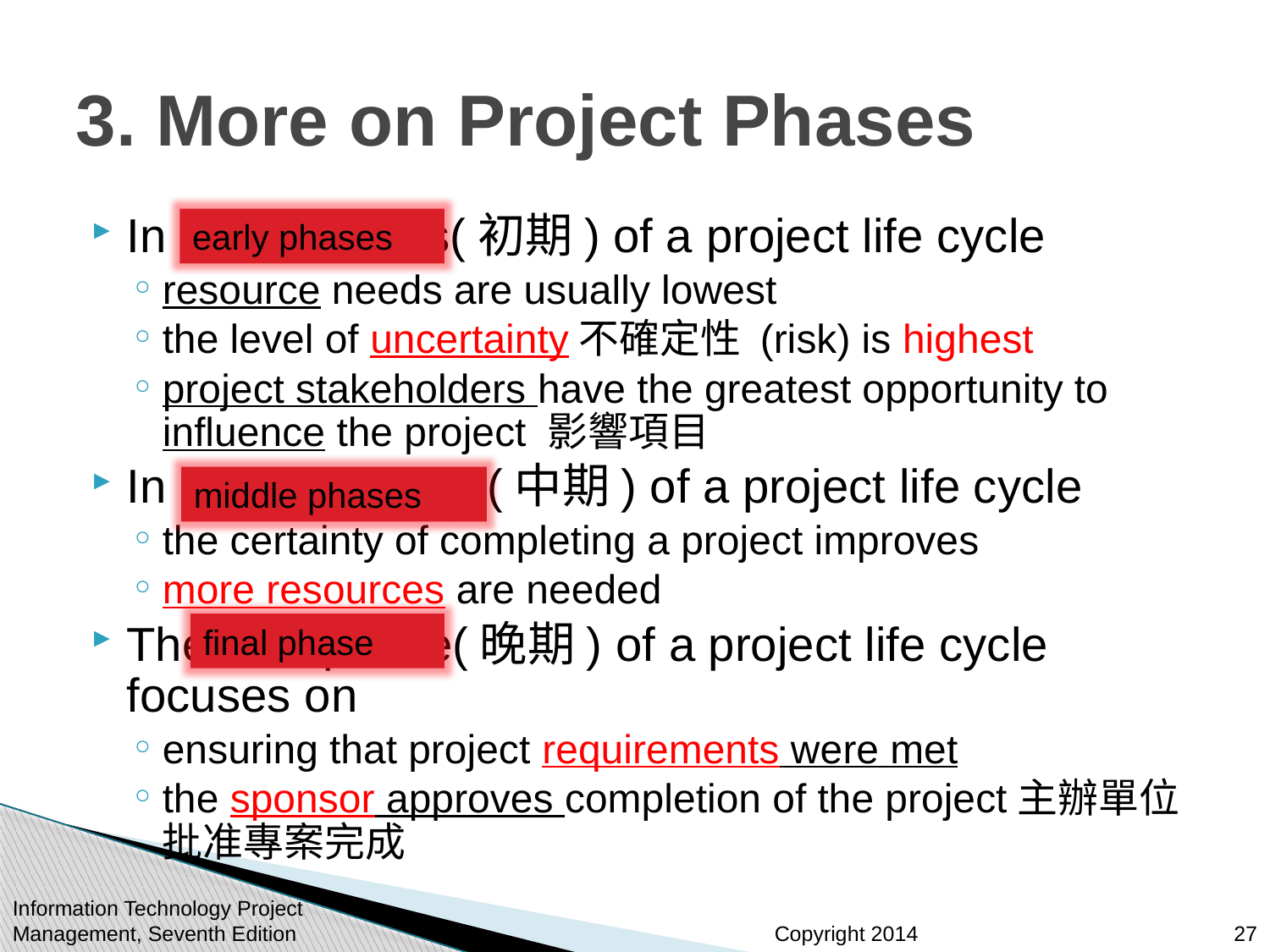

# 3. More on Project Phases
In early phases(初期) of a project life cycle
resource needs are usually lowest
the level of uncertainty不確定性 (risk) is highest
project stakeholders have the greatest opportunity to influence the project 影響項目
In middle phases(中期) of a project life cycle
the certainty of completing a project improves
more resources are needed
The final phase(晚期) of a project life cycle focuses on
ensuring that project requirements were met
the sponsor approves completion of the project主辦單位批准專案完成

early phases
middle phases
final phase
Information Technology Project Management, Seventh Edition
27